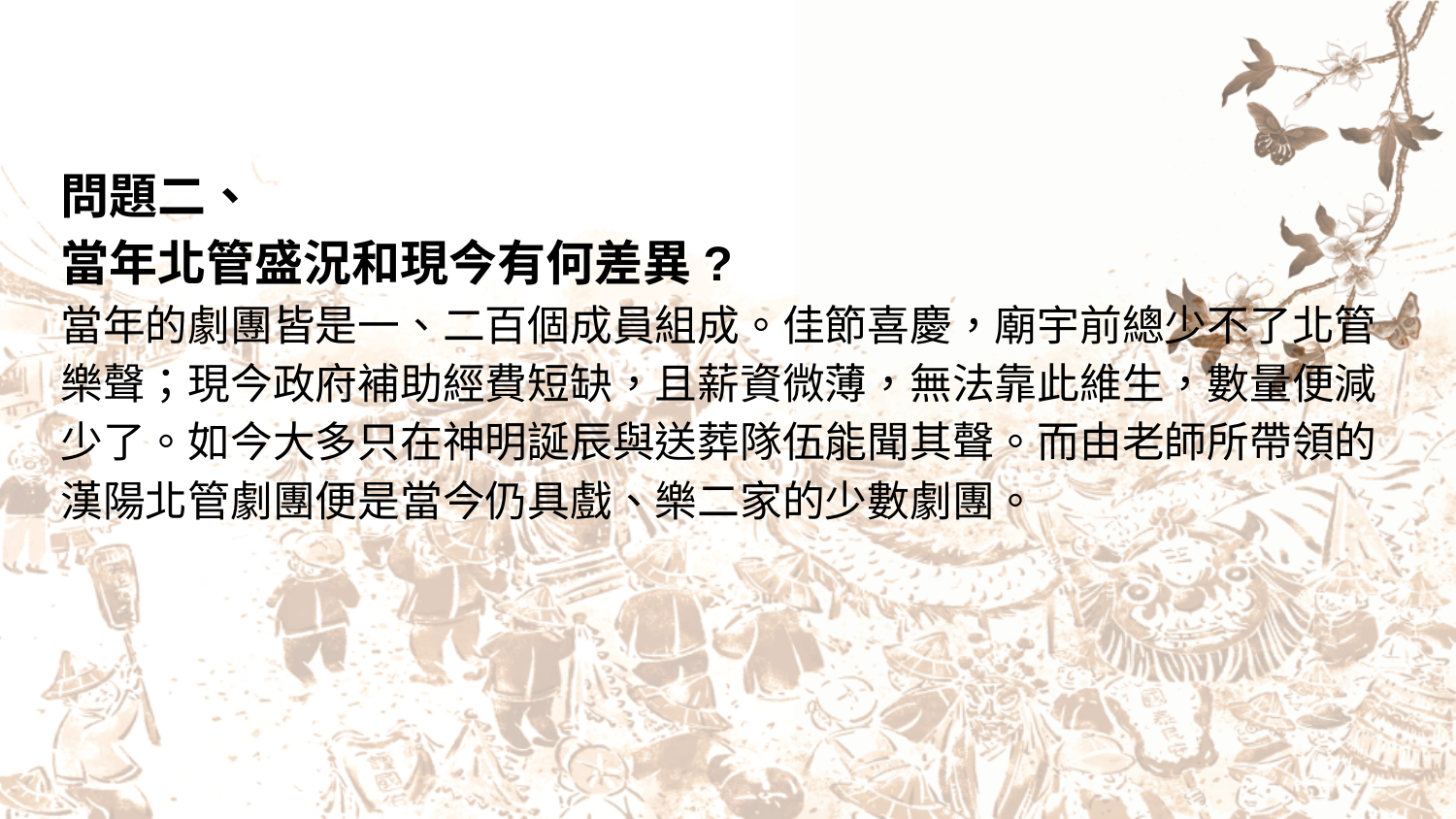

問題二、
當年北管盛況和現今有何差異?
當年的劇團皆是一、二百個成員組成。佳節喜慶，廟宇前總少不了北管樂聲；現今政府補助經費短缺，且薪資微薄，無法靠此維生，數量便減少了。如今大多只在神明誕辰與送葬隊伍能聞其聲。而由老師所帶領的漢陽北管劇團便是當今仍具戲、樂二家的少數劇團。